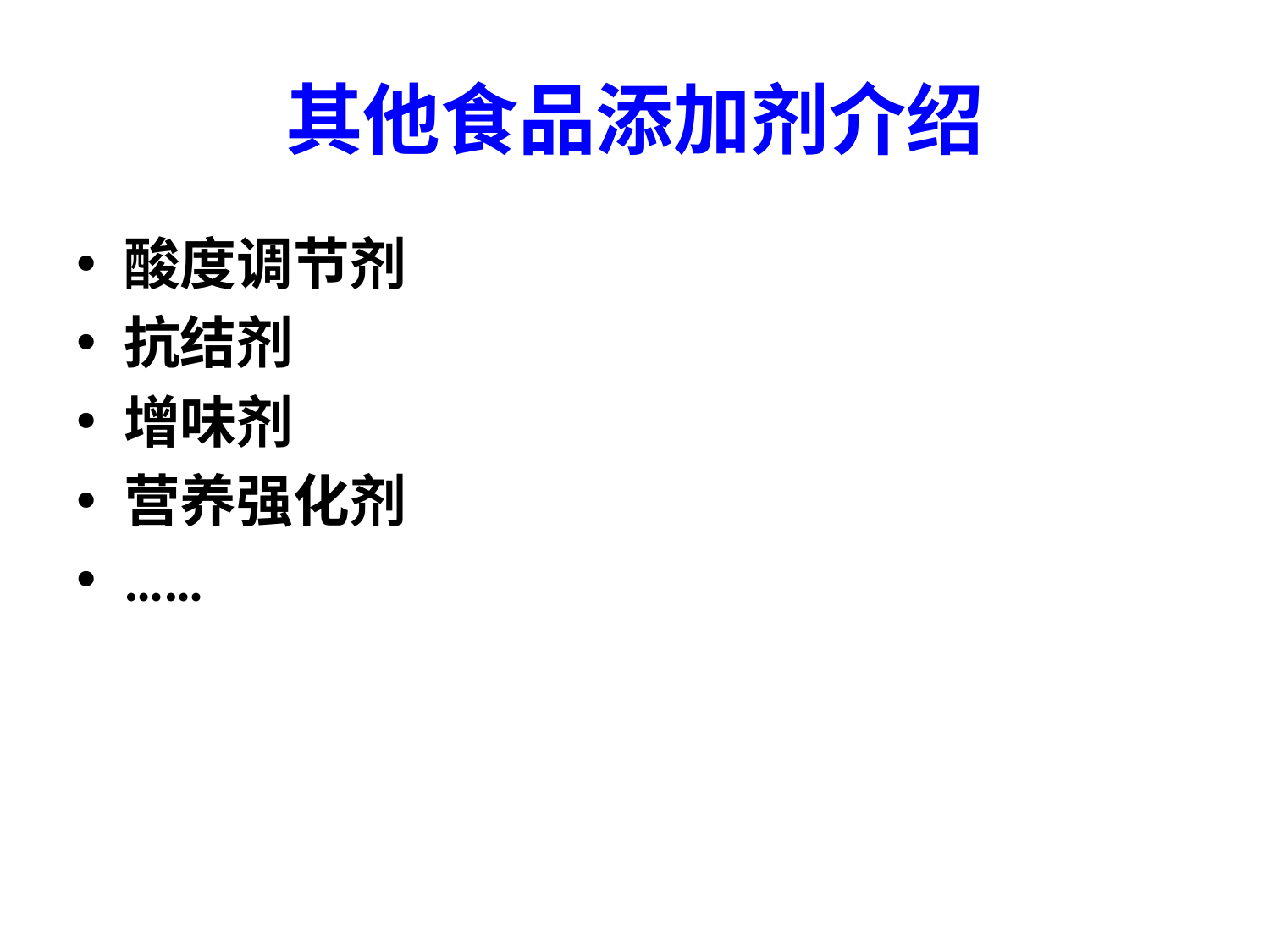

# 其他食品添加剂介绍
酸度调节剂
抗结剂
增味剂
营养强化剂
……